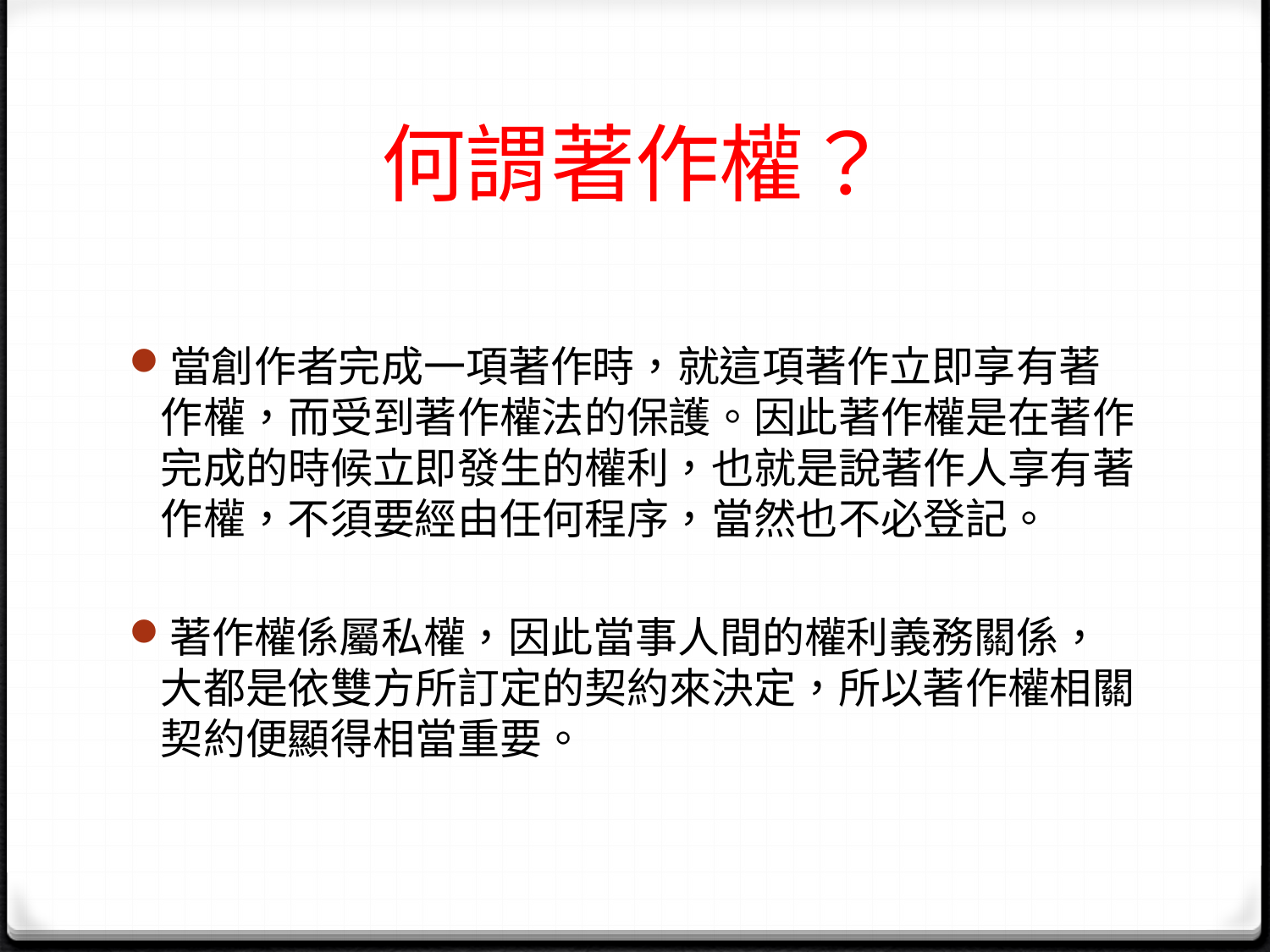

# 何謂著作權？

當創作者完成一項著作時，就這項著作立即享有著作權，而受到著作權法的保護。因此著作權是在著作完成的時候立即發生的權利，也就是說著作人享有著作權，不須要經由任何程序，當然也不必登記。

著作權係屬私權，因此當事人間的權利義務關係，大都是依雙方所訂定的契約來決定，所以著作權相關契約便顯得相當重要。